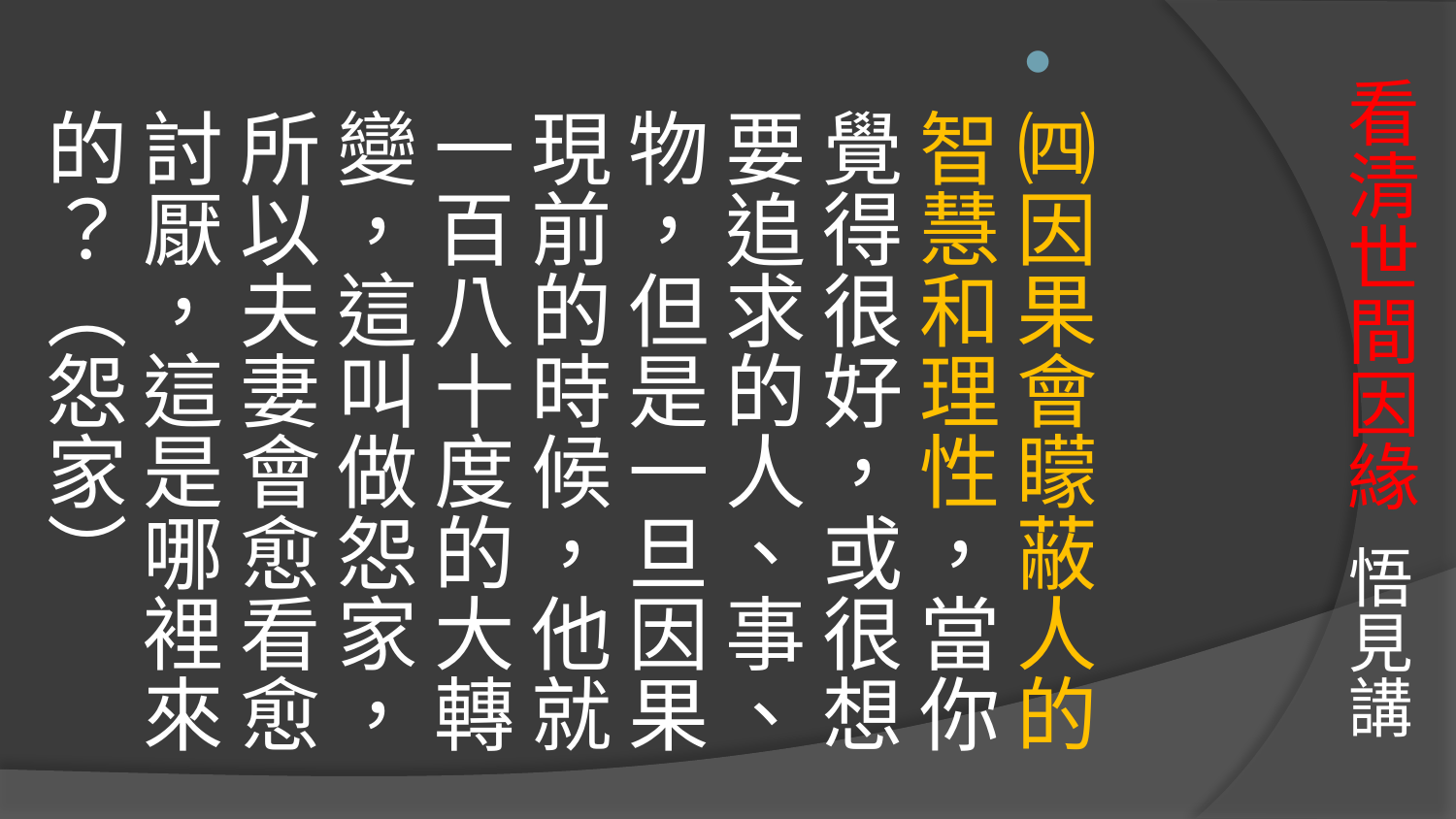

# 看清世間因緣  悟見講
㈣因果會矇蔽人的智慧和理性，當你覺得很好，或很想要追求的人、事、物，但是一旦因果現前的時候，他就一百八十度的大轉變，這叫做怨家，所以夫妻會愈看愈討厭，這是哪裡來的？（怨家）